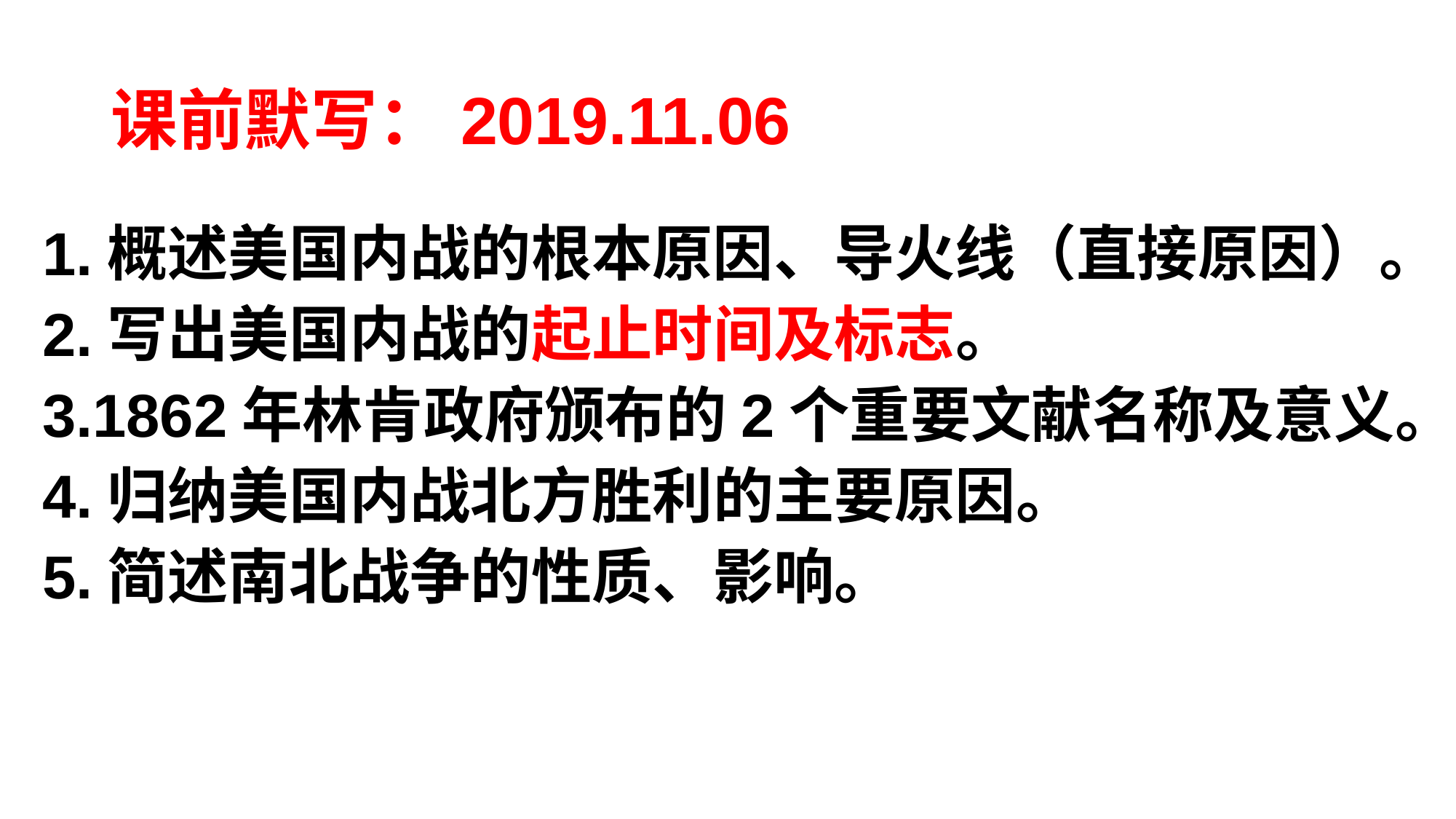

# 课前默写：2019.11.06
1.概述美国内战的根本原因、导火线（直接原因）。
2.写出美国内战的起止时间及标志。
3.1862年林肯政府颁布的2个重要文献名称及意义。
4.归纳美国内战北方胜利的主要原因。
5.简述南北战争的性质、影响。